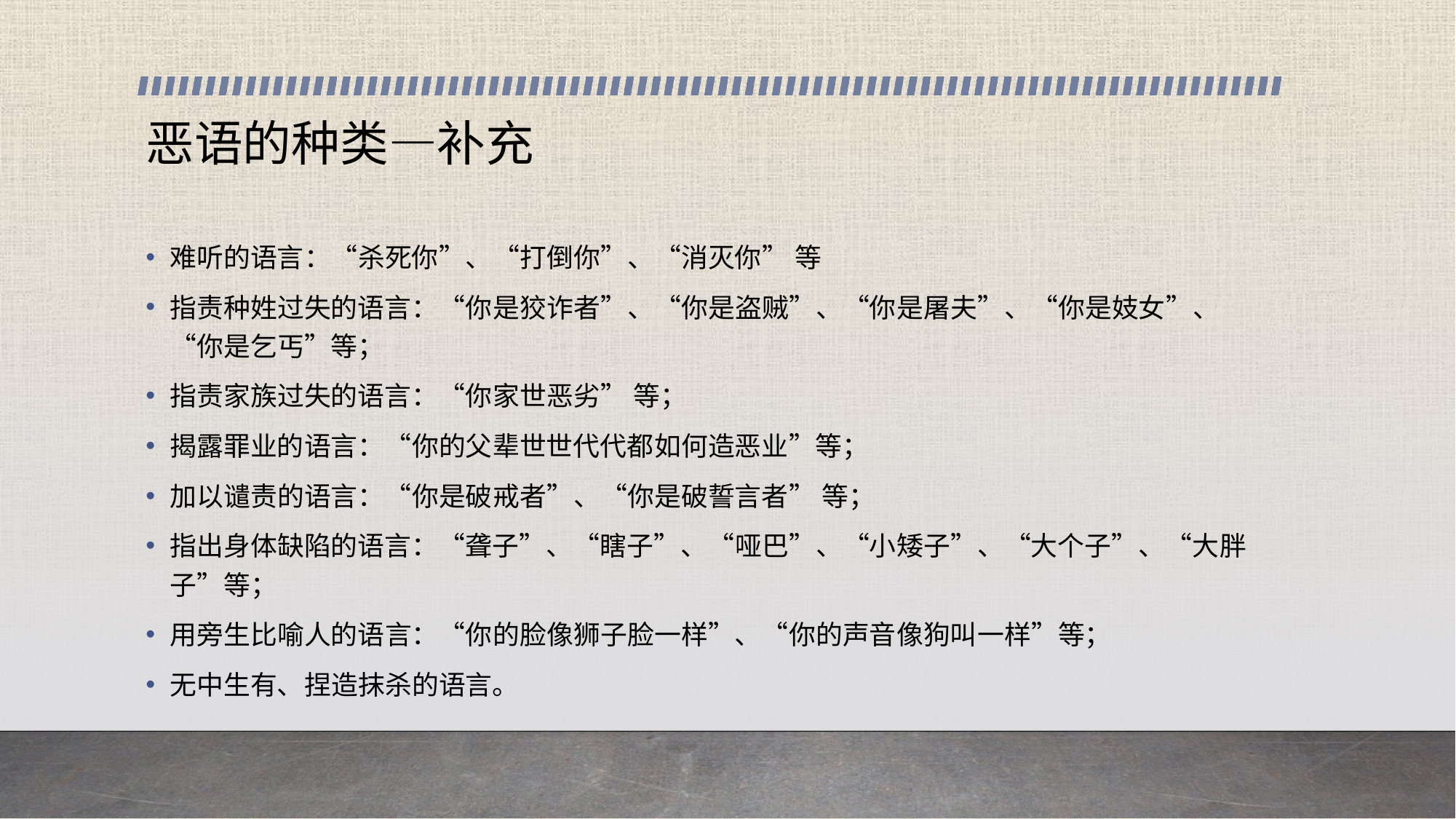

# 恶语的种类—补充
难听的语言：“杀死你”、“打倒你”、“消灭你” 等
指责种姓过失的语言：“你是狡诈者”、“你是盗贼”、“你是屠夫”、“你是妓女”、“你是乞丐”等；
指责家族过失的语言：“你家世恶劣” 等；
揭露罪业的语言：“你的父辈世世代代都如何造恶业”等；
加以谴责的语言：“你是破戒者”、“你是破誓言者” 等；
指出身体缺陷的语言：“聋子”、“瞎子”、“哑巴”、“小矮子”、“大个子”、“大胖子”等；
用旁生比喻人的语言：“你的脸像狮子脸一样”、“你的声音像狗叫一样”等；
无中生有、捏造抹杀的语言。